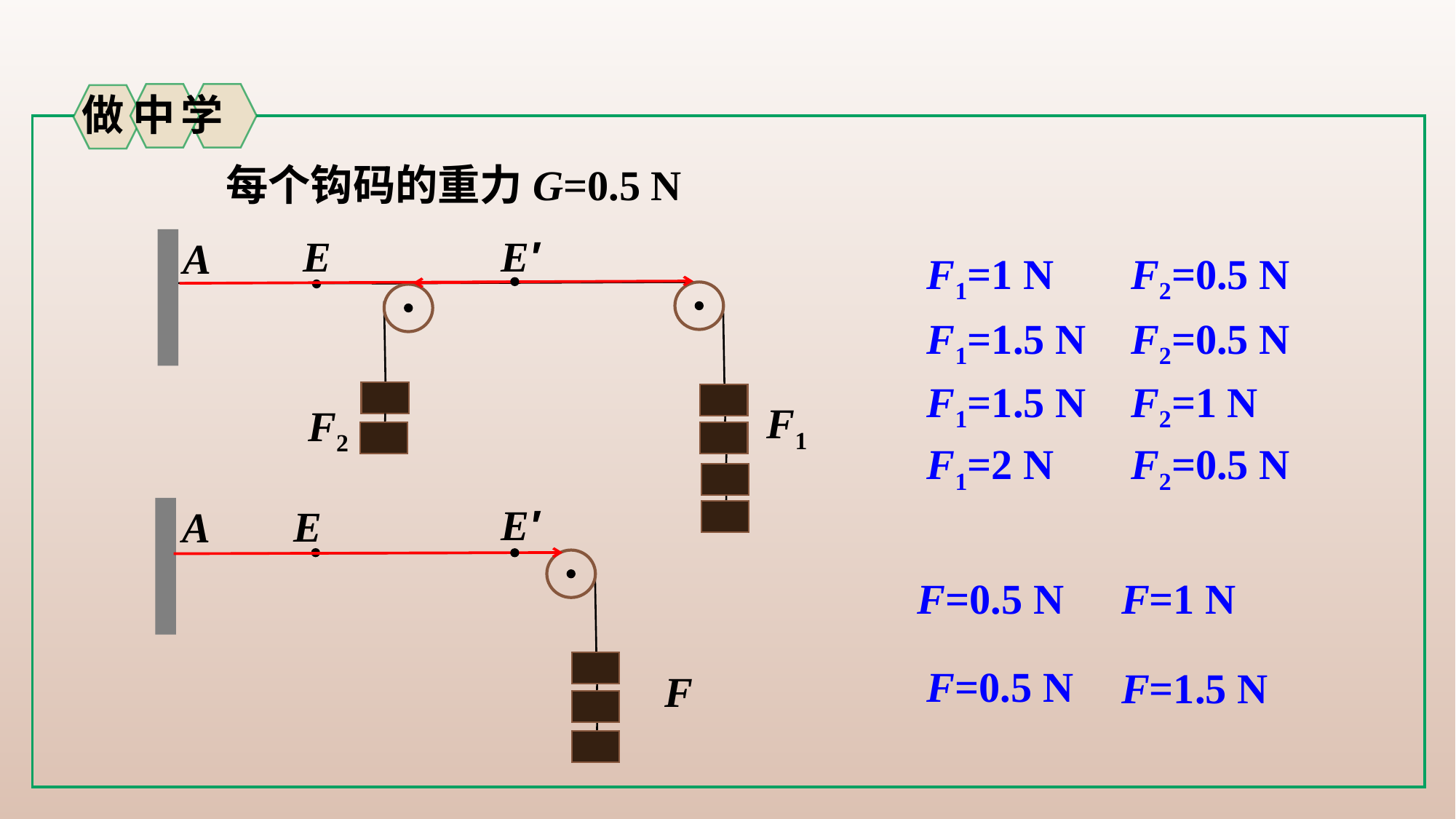

做 中 学

每个钩码的重力G=0.5 N
E
E′
A

F1=1 N
F2=0.5 N

F1=1.5 N
F2=0.5 N
F1=1.5 N
F2=1 N

F1
F2

F1=2 N
F2=0.5 N

E′
E
A

F=0.5 N
F=1 N

F=0.5 N
F=1.5 N
F